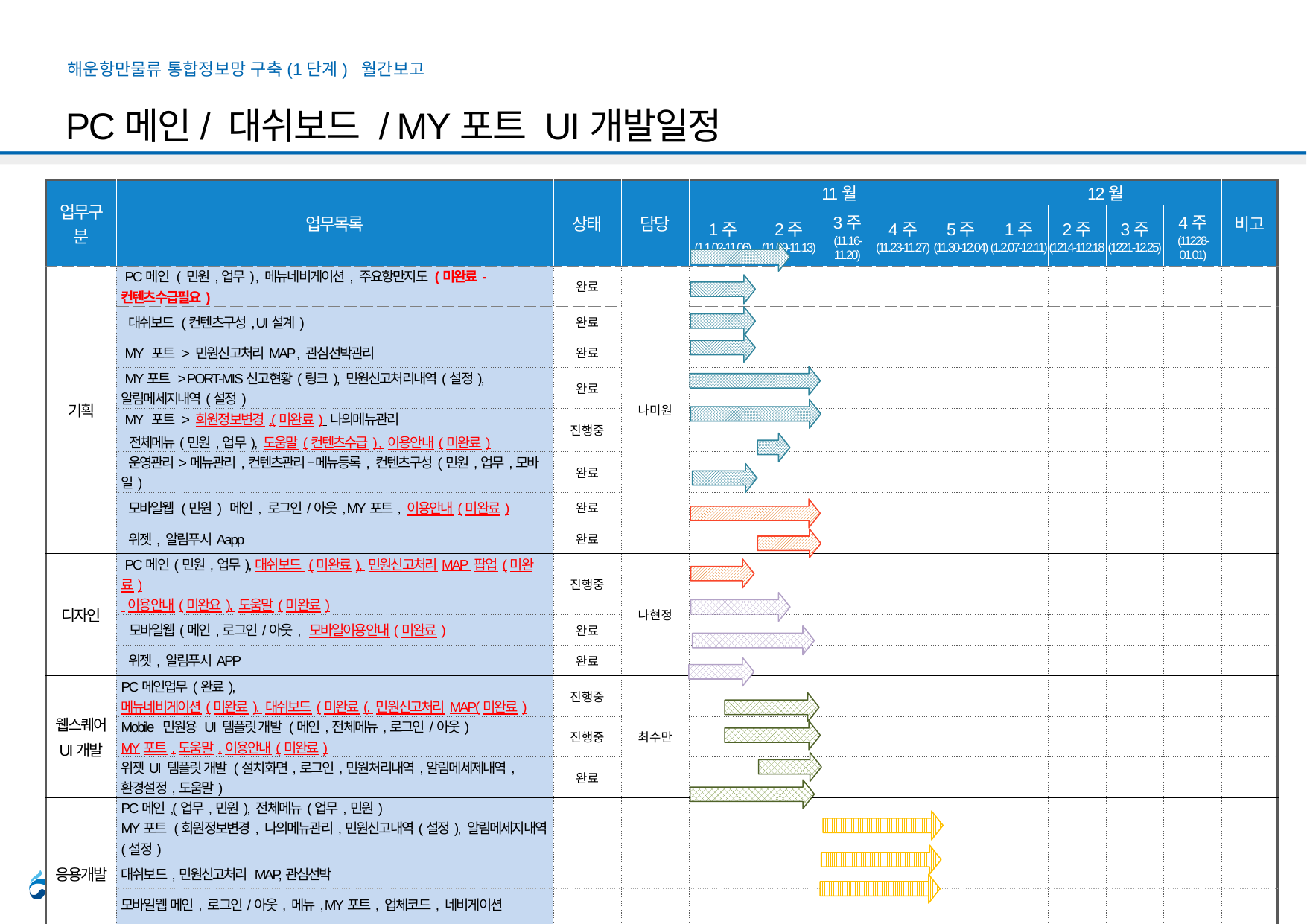

PC메인/ 대쉬보드 / MY포트 UI개발일정
| 업무구분 | 업무목록 | 상태 | 담당 | 11월 |  |  |  |  | 12월 |  |  |  | 비고 |
| --- | --- | --- | --- | --- | --- | --- | --- | --- | --- | --- | --- | --- | --- |
|  |  |  |  | 1주 (1.1.02-11.06) | 2주 (11.09-11.13) | 3주 (11.16-11.20) | 4주 (11.23-11.27) | 5주 (11.30-12.04) | 1주 (1.2.07-12.11) | 2주 (1214-112.18 | 3주 (1221-12.25) | 4주 (11228-01.01) |  |
| 기획 | PC메인 ( 민원,업무) , 메뉴네비게이션, 주요항만지도 (미완료-컨텐츠수급필요) | 완료 | 나미원 |  |  |  |  |  |  |  |  |  |  |
|  | 대쉬보드 (컨텐츠구성, UI설계) | 완료 |  |  |  |  |  |  |  |  |  |  |  |
|  | MY 포트 > 민원신고처리MAP , 관심선박관리 | 완료 |  |  |  |  |  |  |  |  |  |  |  |
|  | MY포트 > PORT-MIS신고현황(링크), 민원신고처리내역(설정), 알림메세지내역(설정) | 완료 |  |  |  |  |  |  |  |  |  |  |  |
|  | MY 포트 > 회원정보변경,(미완료) 나의메뉴관리 전체메뉴(민원,업무), 도움말(컨텐츠수급) , 이용안내(미완료) | 진행중 |  |  |  |  |  |  |  |  |  |  |  |
|  | 운영관리>메뉴관리,컨텐츠관리 – 메뉴등록, 컨텐츠구성(민원,업무,모바일) | 완료 |  |  |  |  |  |  |  |  |  |  |  |
|  | 모바일웹 (민원) 메인, 로그인/아웃, MY포트, 이용안내(미완료) | 완료 |  |  |  |  |  |  |  |  |  |  |  |
|  | 위젯, 알림푸시Aapp | 완료 |  |  |  |  |  |  |  |  |  |  |  |
| 디자인 | PC메인(민원,업무),대쉬보드 (미완료), 민원신고처리MAP 팝업(미완료) 이용안내(미완요), 도움말(미완료) | 진행중 | 나현정 |  |  |  |  |  |  |  |  |  |  |
|  | 모바일웹(메인,로그인/아웃, 모바일이용안내(미완료) | 완료 |  |  |  |  |  |  |  |  |  |  |  |
|  | 위젯, 알림푸시APP | 완료 |  |  |  |  |  |  |  |  |  |  |  |
| 웹스퀘어 UI개발 | PC메인업무(완료), 메뉴네비게이션(미완료), 대쉬보드(미완료(, 민원신고처리MAP(미완료) | 진행중 | 최수만 |  |  |  |  |  |  |  |  |  |  |
|  | Mobile 민원용 UI 템플릿 개발 (메인,전체메뉴,로그인/아웃) MY포트,도움말,이용안내(미완료) | 진행중 |  |  |  |  |  |  |  |  |  |  |  |
|  | 위젯UI 템플릿 개발 (설치화면,로그인,민원처리내역,알림메세제내역, 환경설정,도움말) | 완료 |  |  |  |  |  |  |  |  |  |  |  |
| 응용개발 | PC메인,(업무,민원), 전체메뉴(업무,민원) MY포트 (회원정보변경, 나의메뉴관리,민원신고내역(설정), 알림메세지내역(설정) |  |  |  |  |  |  |  |  |  |  |  |  |
|  | 대쉬보드,민원신고처리 MAP,관심선박 |  |  |  |  |  |  |  |  |  |  |  |  |
|  | 모바일웹 메인, 로그인/아웃, 메뉴, MY포트, 업체코드, 네비게이션 |  |  |  |  |  |  |  |  |  |  |  |  |
|  | 운영관리 > 컨텐츠관리, 메뉴관리(등록) |  |  |  |  |  |  |  |  |  |  |  |  |
| 테스트 | PC 웹브라우저 호환성테스트 ( Window 10 대응) |  |  |  |  |  |  |  |  |  |  |  |  |
|  | 모바일/테블릿 Android /iOS 스마트폰, 웹브라우저 호환성테스트 ( Window 10 대응) |  |  |  |  |  |  |  |  |  |  |  |  |
|  | 위젯(업무용,민원용) |  |  |  |  |  |  |  |  |  |  |  |  |